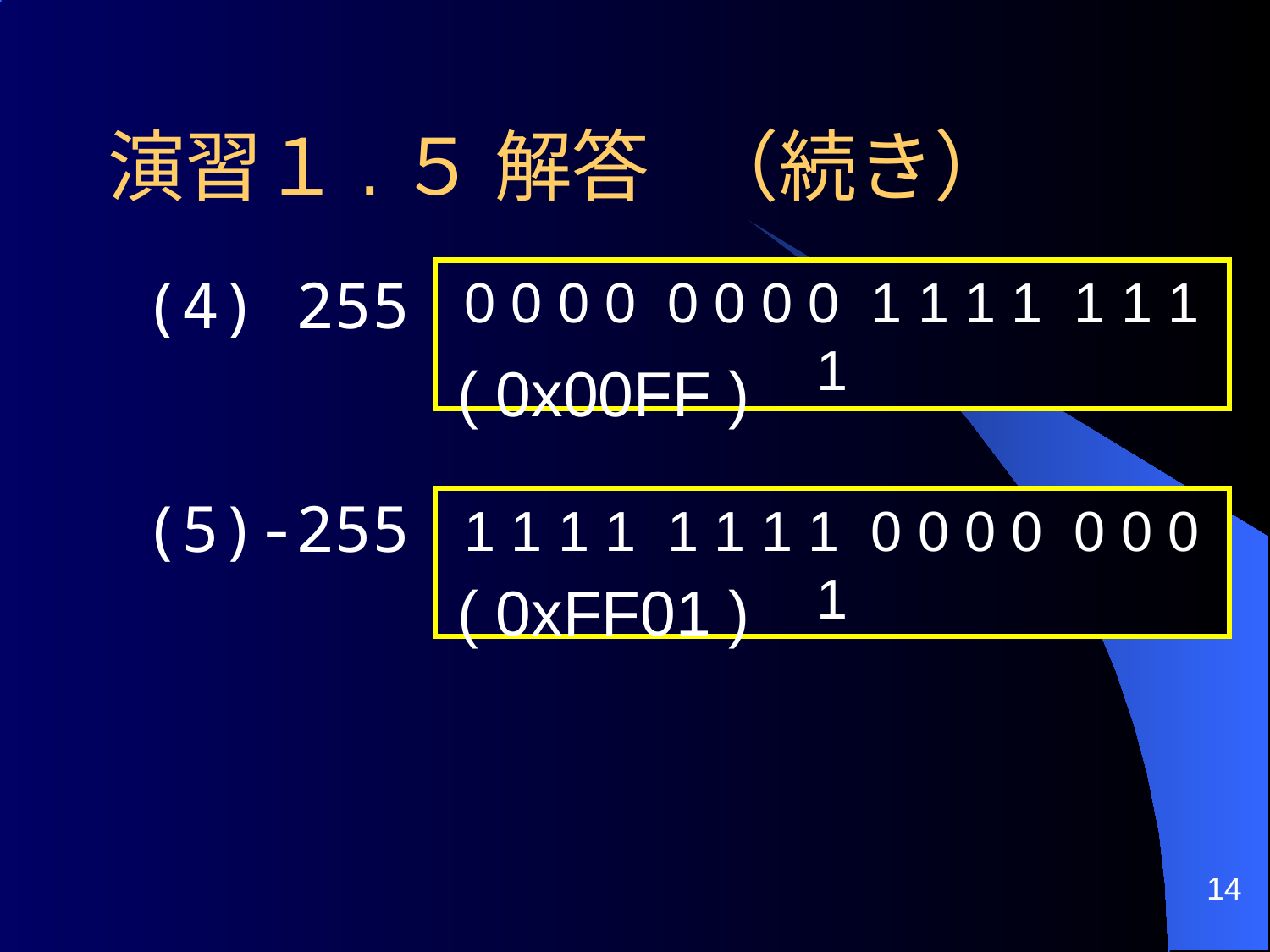

演習１.５ 解答   （続き）
(4) 255

(5)-255
0 0 0 0  0 0 0 0  1 1 1 1  1 1 1 1
( 0x00FF )
1 1 1 1  1 1 1 1  0 0 0 0  0 0 0 1
( 0xFF01 )
14